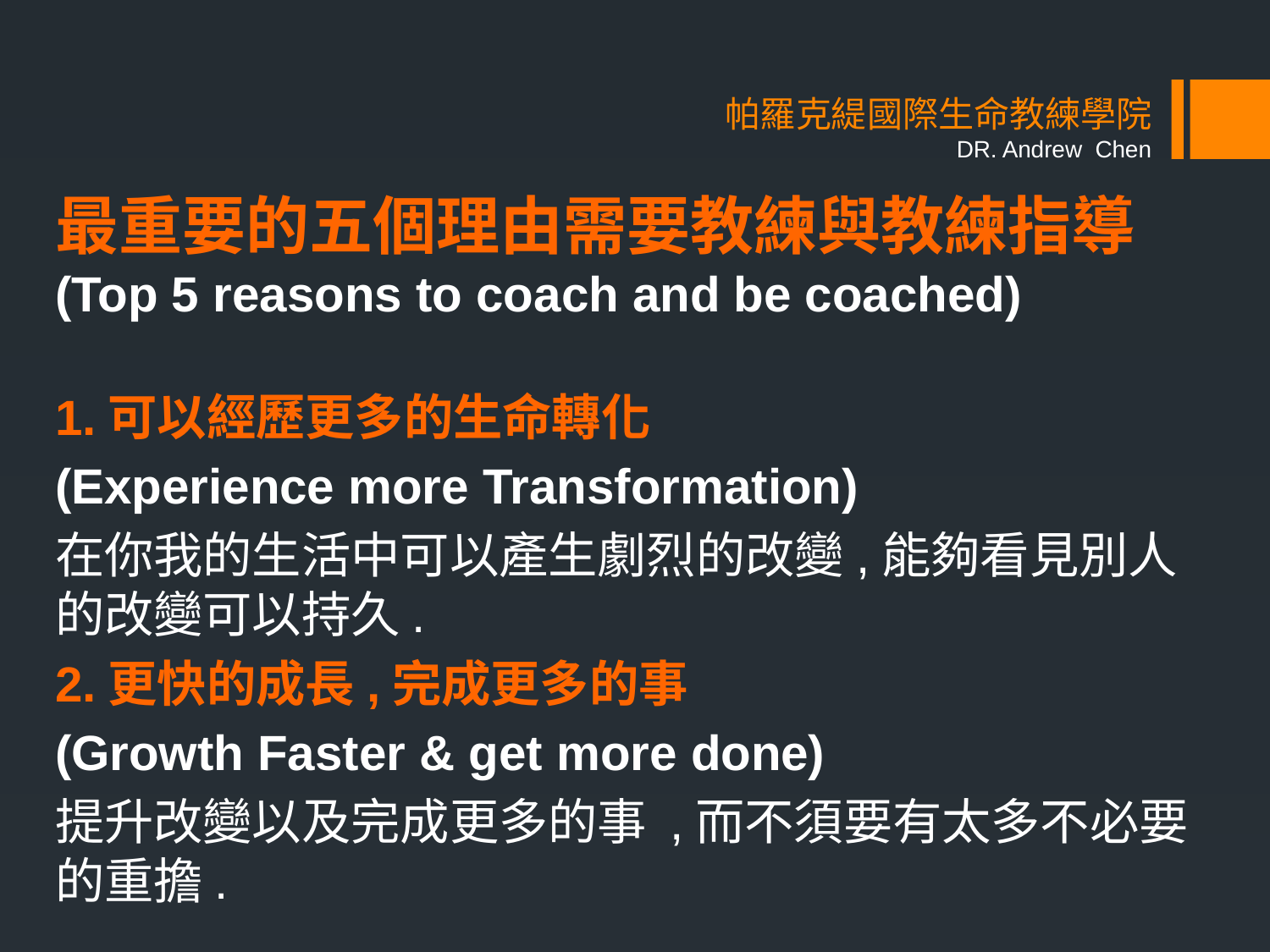

# 帕羅克緹國際生命教練學院 DR. Andrew  Chen
最重要的五個理由需要教練與教練指導(Top 5 reasons to coach and be coached)

1.可以經歷更多的生命轉化
(Experience more Transformation)
在你我的生活中可以產生劇烈的改變,能夠看見別人的改變可以持久.
2.更快的成長,完成更多的事
(Growth Faster & get more done)
提升改變以及完成更多的事 ,而不須要有太多不必要的重擔.